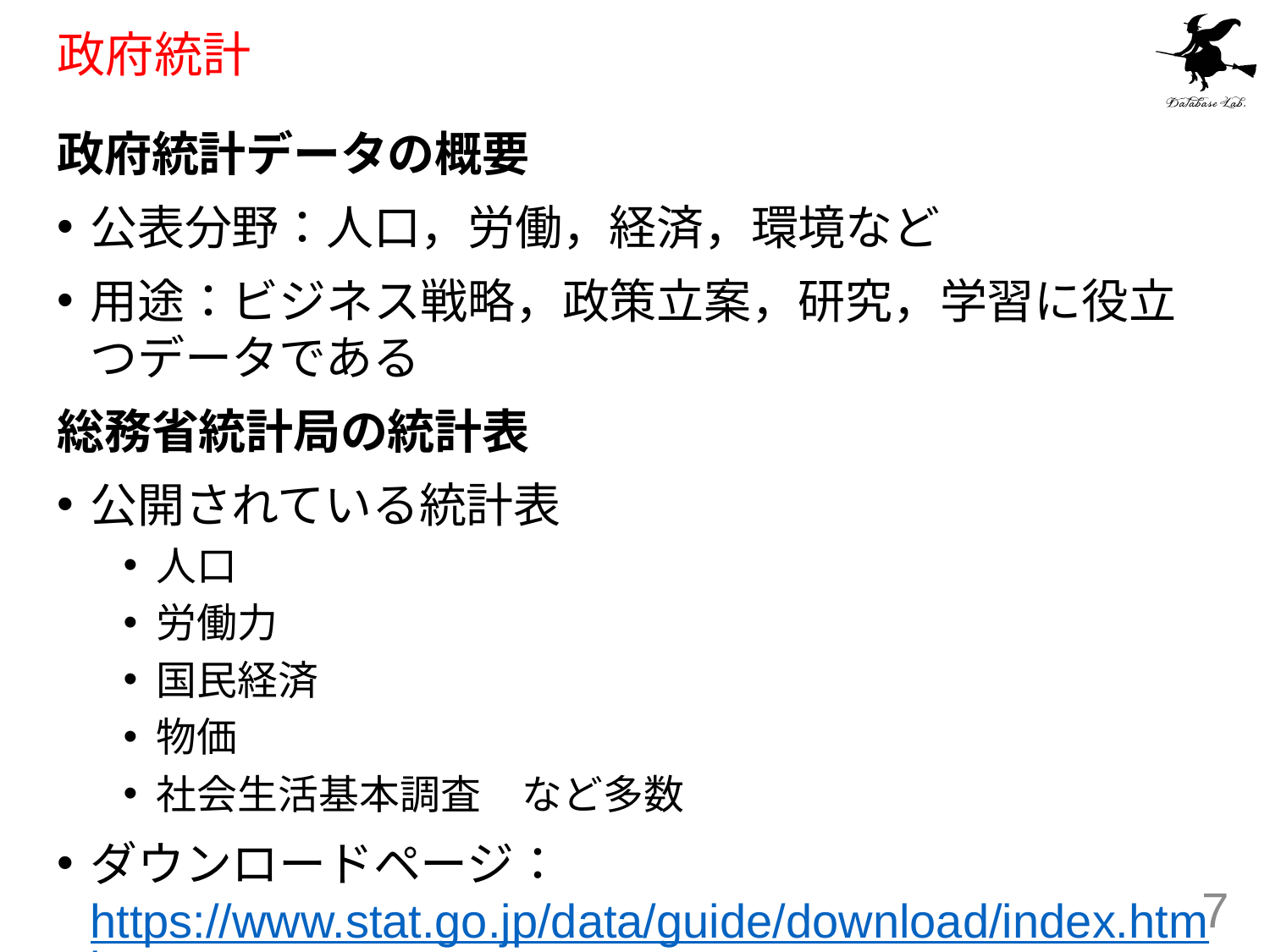

# 政府統計
政府統計データの概要
公表分野：人口，労働，経済，環境など
用途：ビジネス戦略，政策立案，研究，学習に役立つデータである
総務省統計局の統計表
公開されている統計表
人口
労働力
国民経済
物価
社会生活基本調査　など多数
ダウンロードページ：https://www.stat.go.jp/data/guide/download/index.html

7